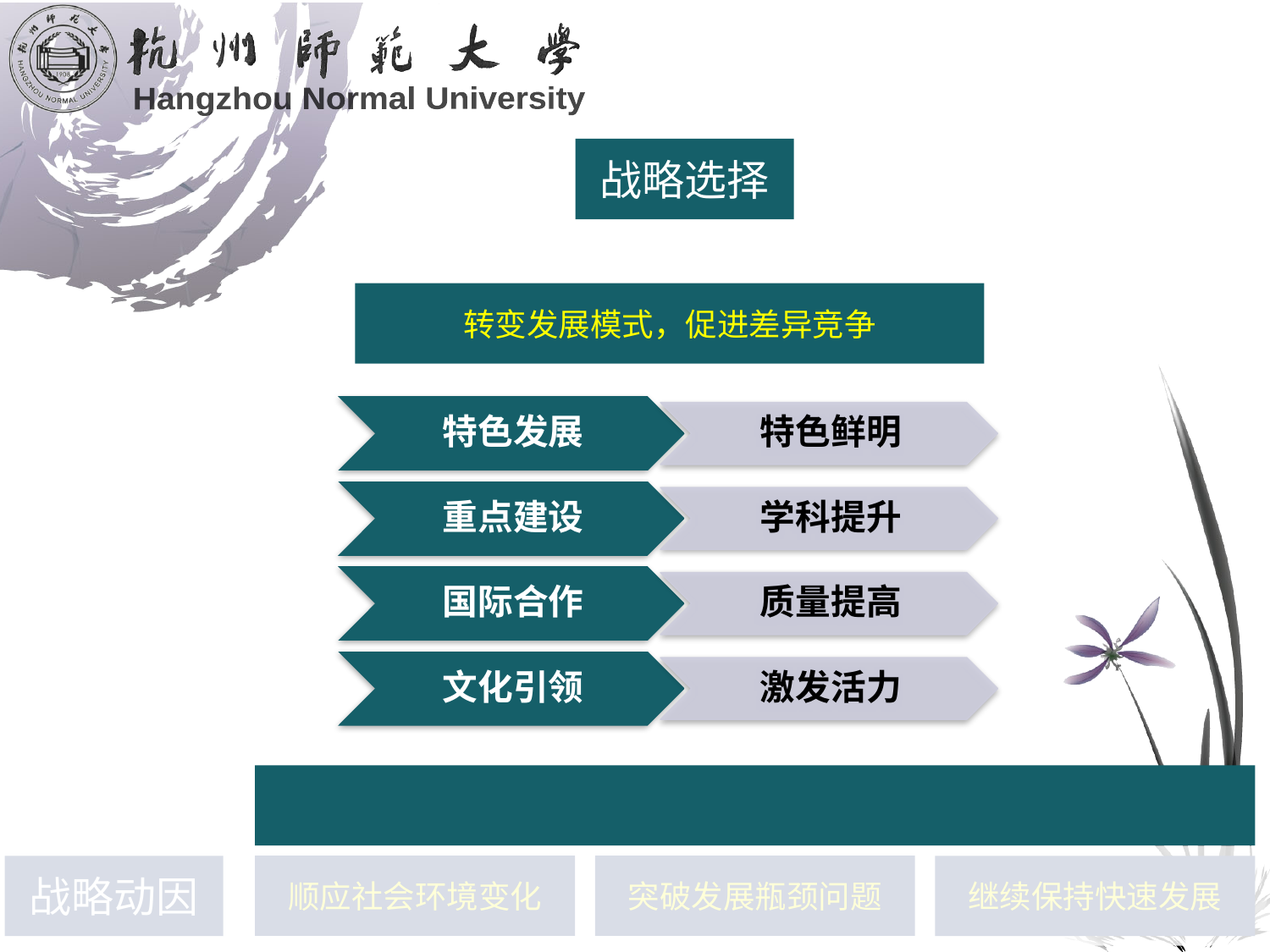

#
战略选择
转变发展模式，促进差异竞争
特色发展
特色鲜明
重点建设
学科提升
国际合作
质量提高
文化引领
激发活力

顺应社会环境变化
突破发展瓶颈问题
战略动因
继续保持快速发展